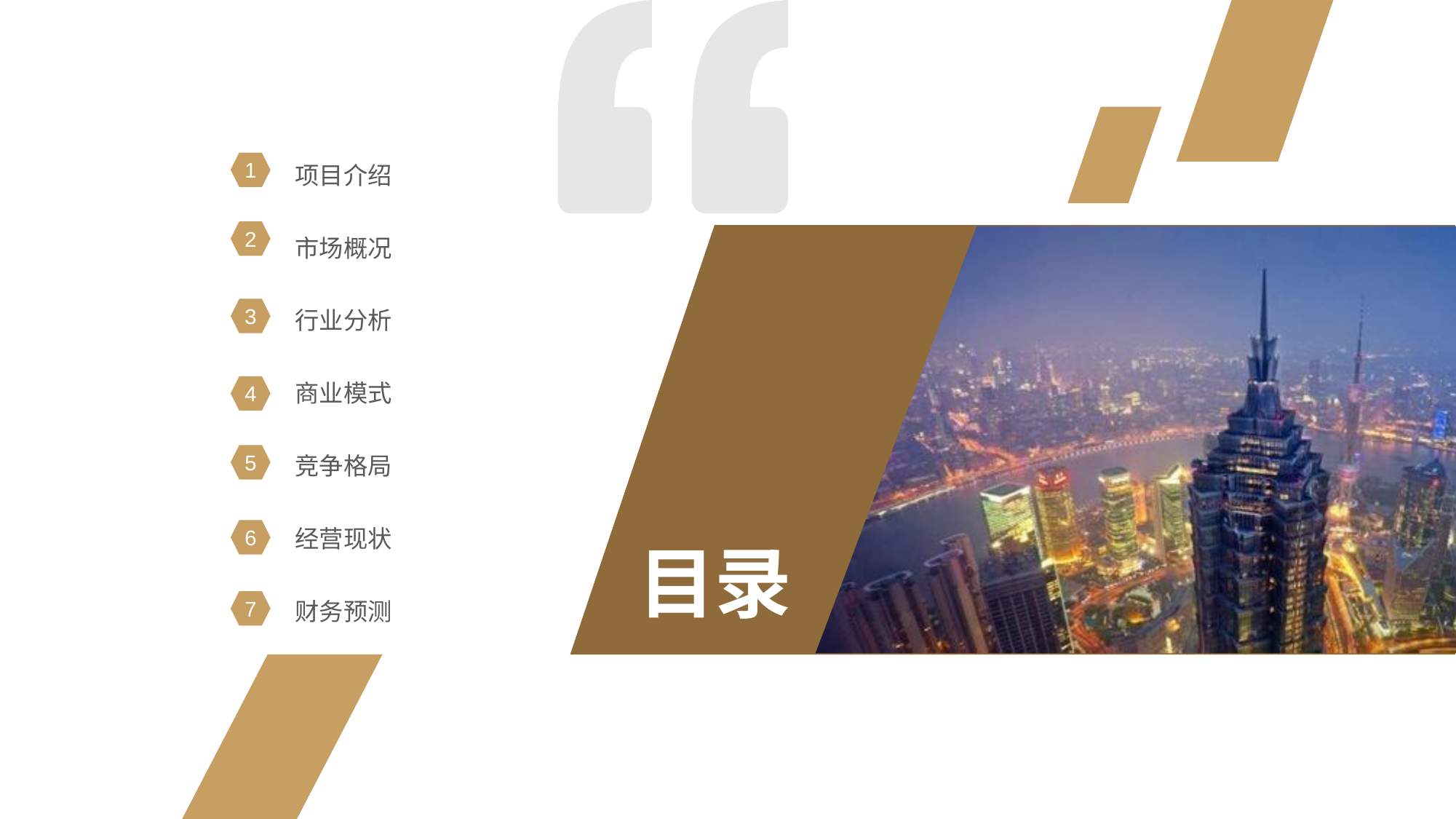

项目介绍
市场概况
行业分析
商业模式
竞争格局
经营现状
财务预测

1

2

3

4

5

6

目录
7